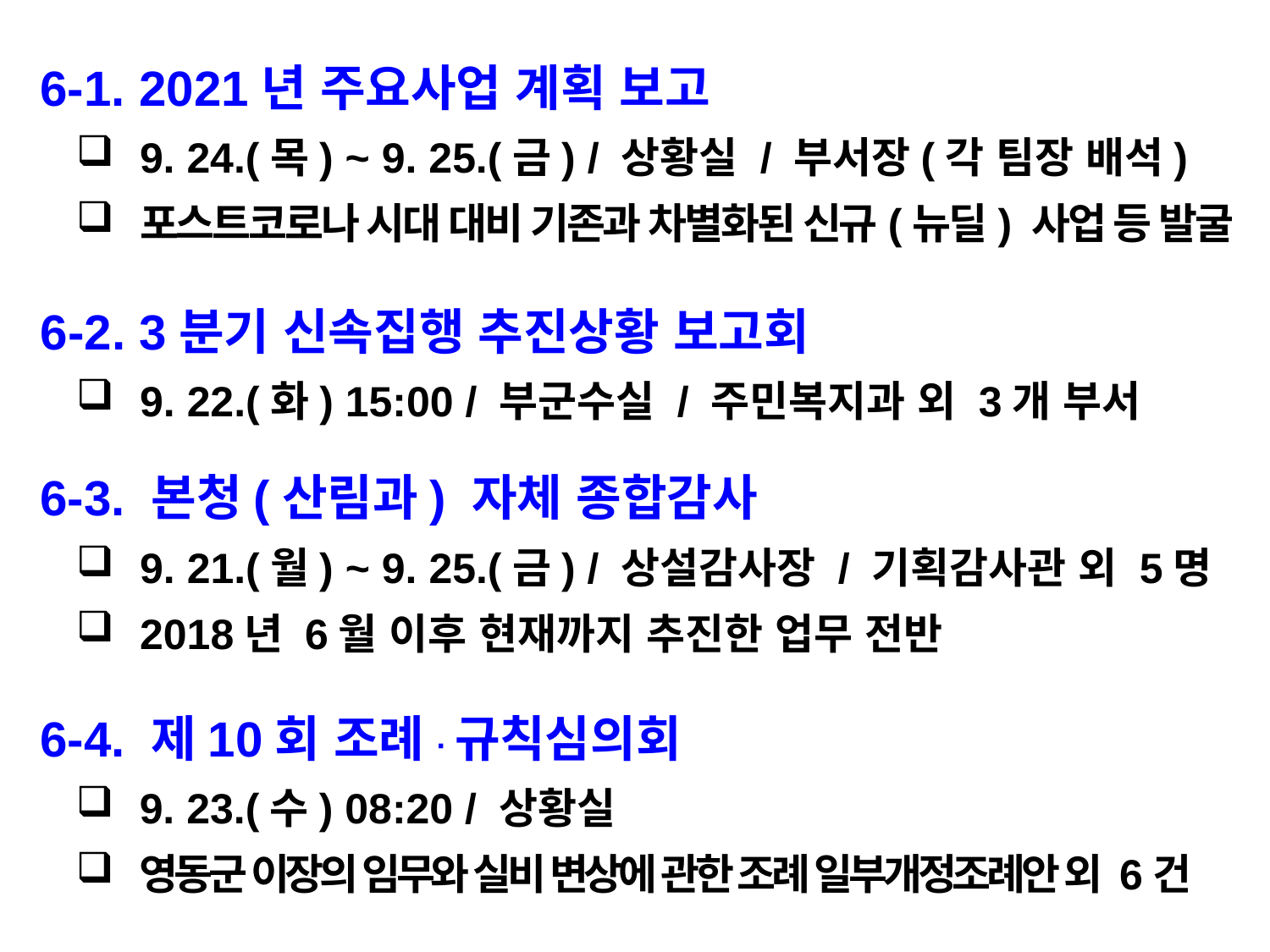

6-1. 2021년 주요사업 계획 보고
9. 24.(목) ~ 9. 25.(금) / 상황실 / 부서장(각 팀장 배석)
포스트코로나 시대 대비 기존과 차별화된 신규(뉴딜) 사업 등 발굴
  6-2. 3분기 신속집행 추진상황 보고회
9. 22.(화) 15:00 / 부군수실 / 주민복지과 외 3개 부서

  6-3. 본청(산림과) 자체 종합감사
9. 21.(월) ~ 9. 25.(금) / 상설감사장 / 기획감사관 외 5명
2018년 6월 이후 현재까지 추진한 업무 전반

  6-4. 제10회 조례·규칙심의회
9. 23.(수) 08:20 / 상황실
영동군 이장의 임무와 실비 변상에 관한 조례 일부개정조례안 외 6건